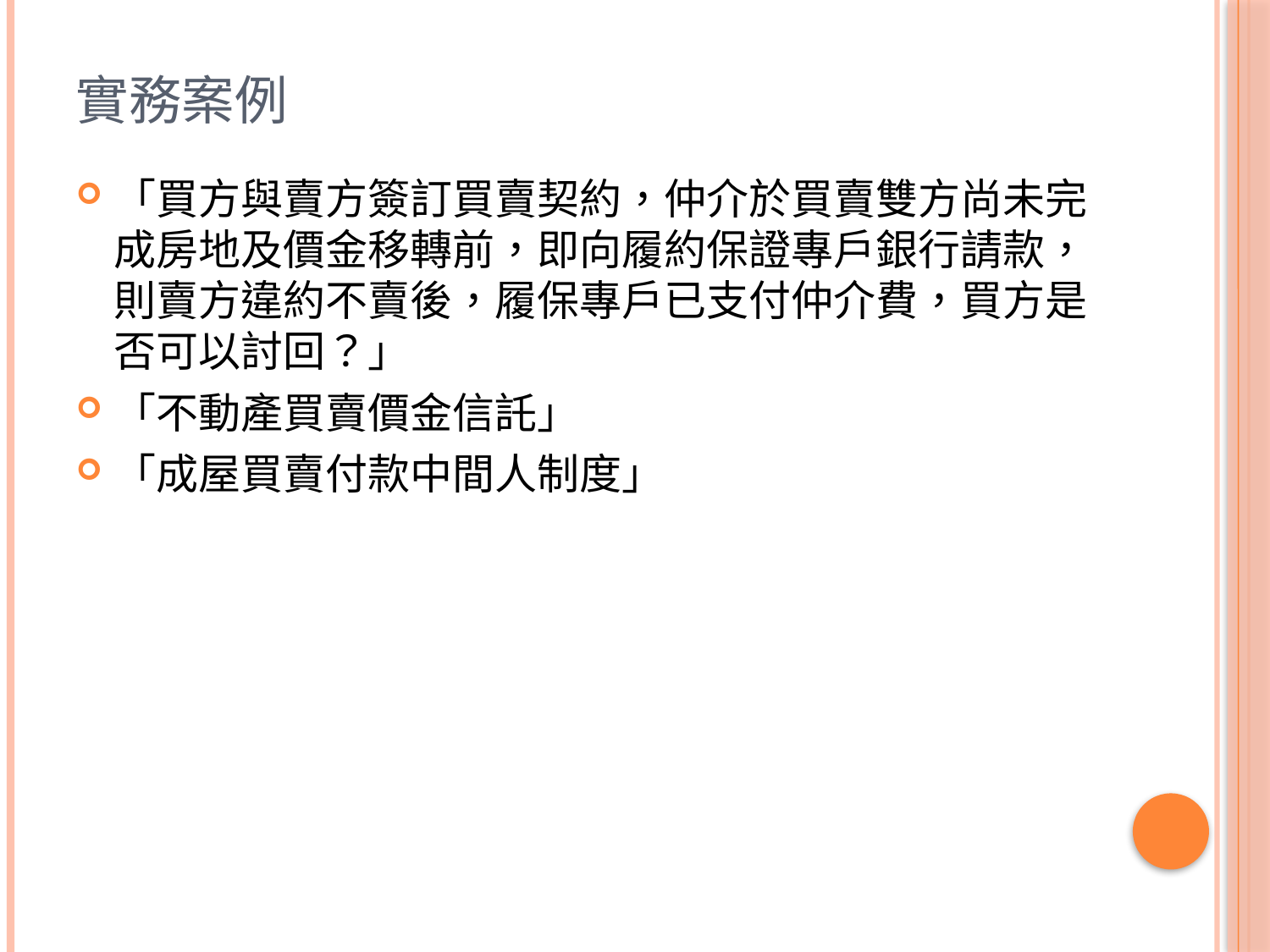

# 實務案例
「買方與賣方簽訂買賣契約，仲介於買賣雙方尚未完成房地及價金移轉前，即向履約保證專戶銀行請款，則賣方違約不賣後，履保專戶已支付仲介費，買方是否可以討回？」
「不動產買賣價金信託」
「成屋買賣付款中間人制度」